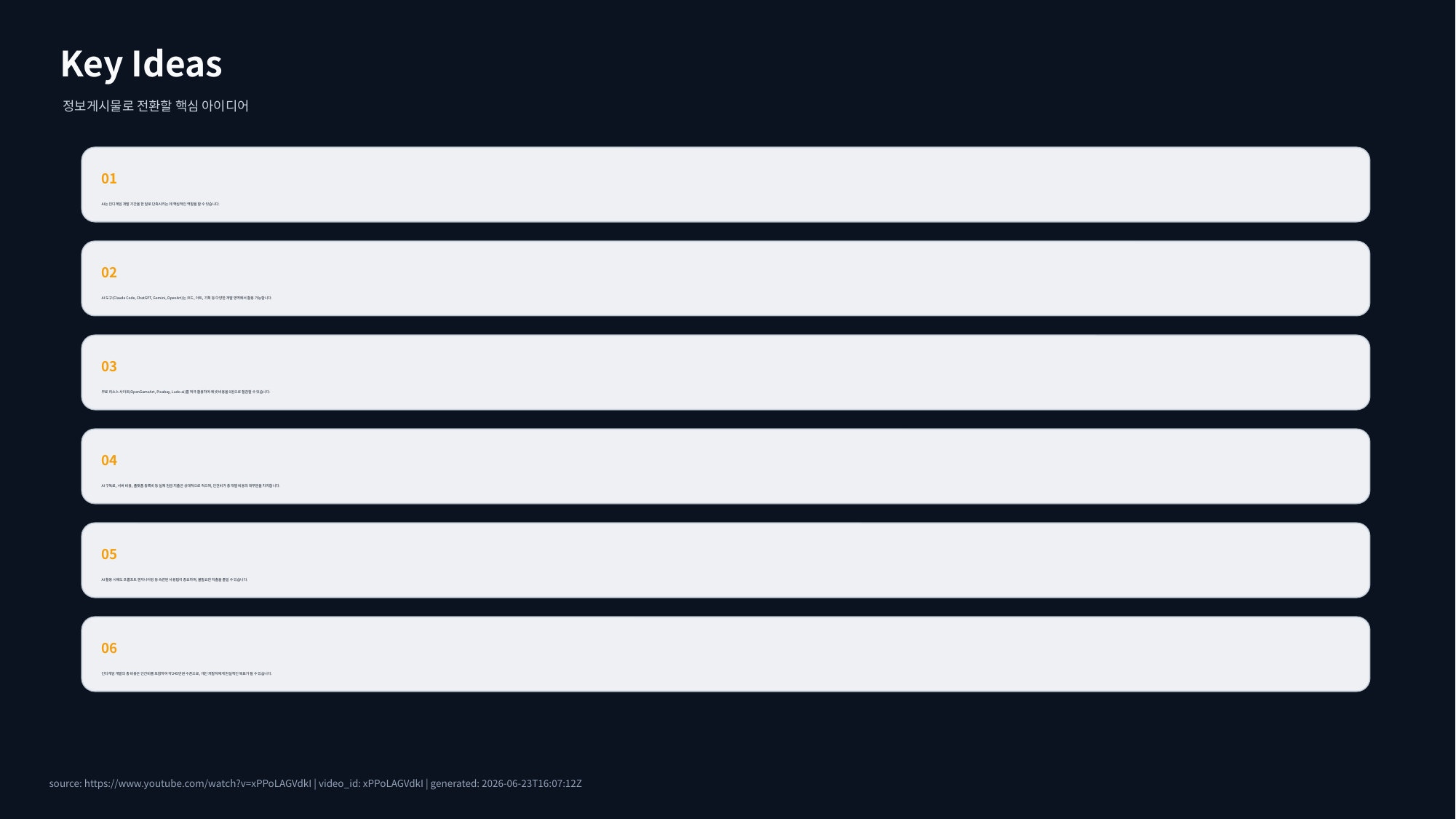

Key Ideas
정보게시물로 전환할 핵심 아이디어

01
AI는 인디게임 개발 기간을 한 달로 단축시키는 데 핵심적인 역할을 할 수 있습니다.

02
AI 도구(Claude Code, ChatGPT, Gemini, OpenArt)는 코드, 아트, 기획 등 다양한 개발 영역에서 활용 가능합니다.

03
무료 리소스 사이트(OpenGameArt, Pixabay, Ludo.ai)를 적극 활용하여 에셋 비용을 0원으로 절감할 수 있습니다.

04
AI 구독료, 서버 비용, 플랫폼 등록비 등 실제 현금 지출은 상대적으로 적으며, 인건비가 총 개발 비용의 대부분을 차지합니다.

05
AI 활용 시에도 프롬프트 엔지니어링 등 숙련된 사용법이 중요하며, 불필요한 지출을 줄일 수 있습니다.

06
인디게임 개발의 총 비용은 인건비를 포함하여 약 245만원 수준으로, 개인 개발자에게 현실적인 목표가 될 수 있습니다.
source: https://www.youtube.com/watch?v=xPPoLAGVdkI | video_id: xPPoLAGVdkI | generated: 2026-06-23T16:07:12Z